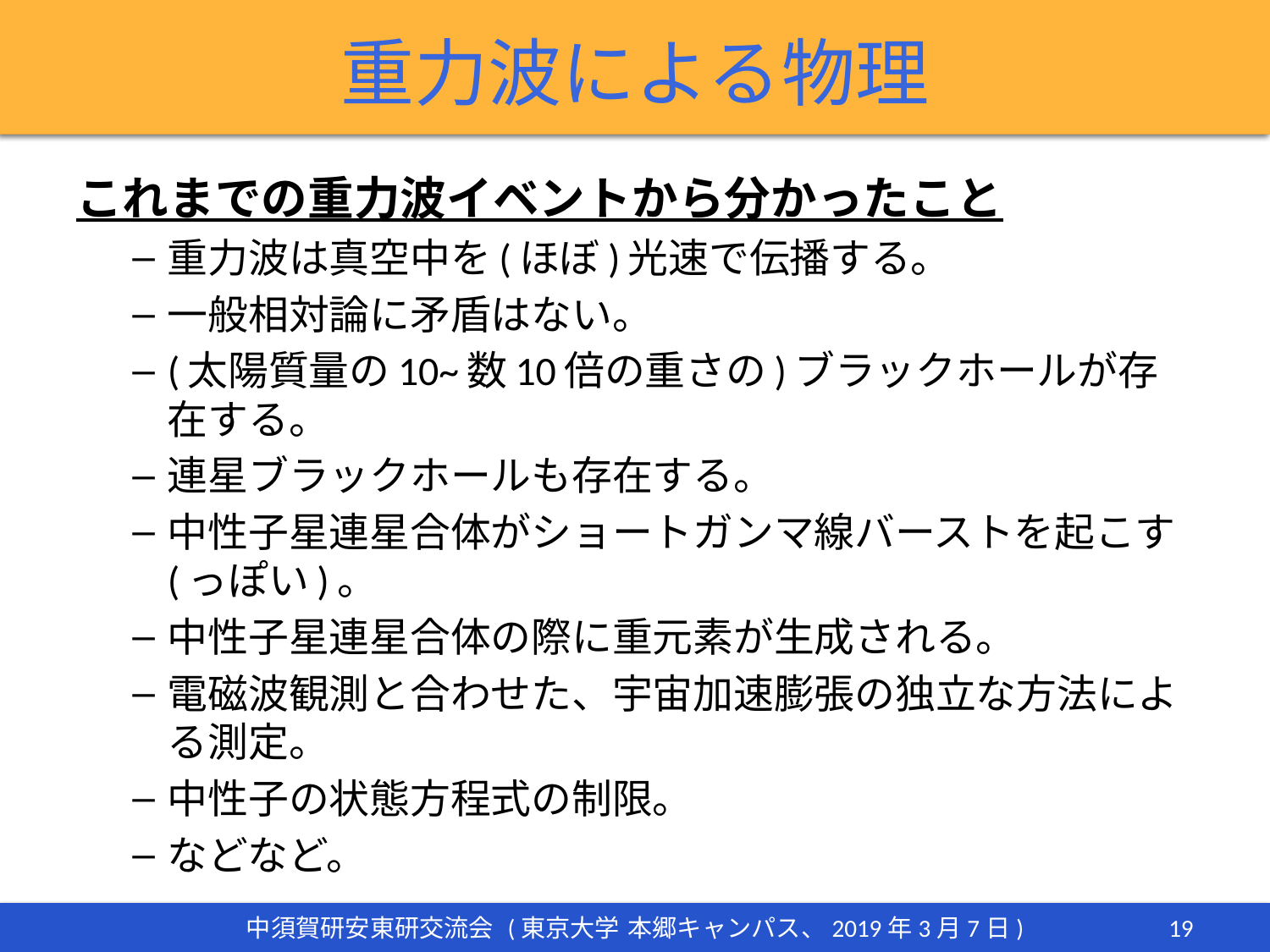

# 重力波による物理
これまでの重力波イベントから分かったこと
重力波は真空中を(ほぼ)光速で伝播する。
一般相対論に矛盾はない。
(太陽質量の10~数10倍の重さの)ブラックホールが存在する。
連星ブラックホールも存在する。
中性子星連星合体がショートガンマ線バーストを起こす(っぽい)。
中性子星連星合体の際に重元素が生成される。
電磁波観測と合わせた、宇宙加速膨張の独立な方法による測定。
中性子の状態方程式の制限。
などなど。

19
中須賀研安東研交流会 (東京大学 本郷キャンパス、2019年3月7日)